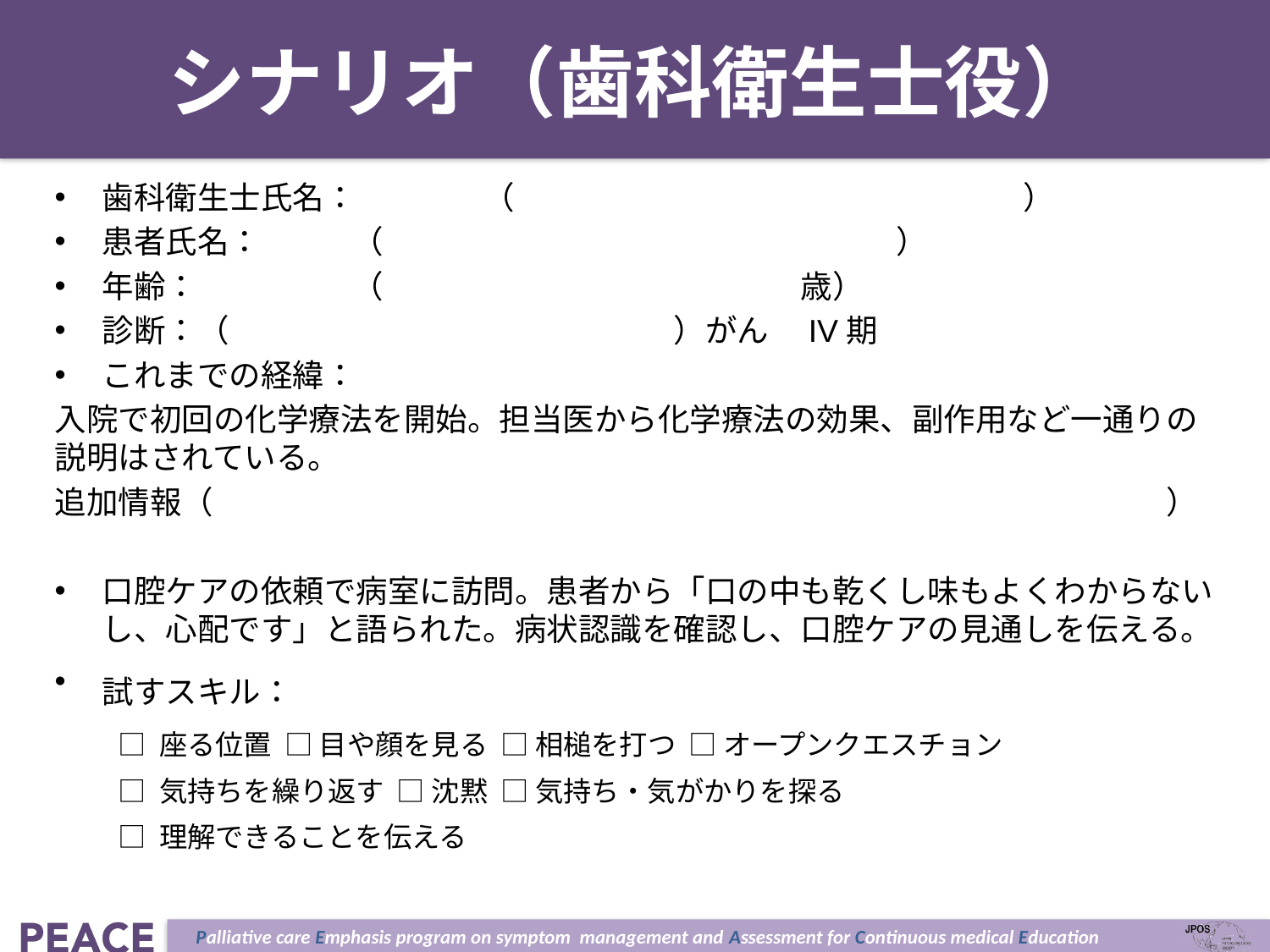

# シナリオ（歯科衛生士役）
歯科衛生士氏名：	（		　　　　　　　　　）
患者氏名：	（		　　　　　　　　　）
年齢：	（	　　　　　　　　　　歳）
診断：（				　　）がん　IV期
これまでの経緯：
入院で初回の化学療法を開始。担当医から化学療法の効果、副作用など一通りの説明はされている。
追加情報（　　　　　　　　　　　　　　　　　　　　　　　　　　　　　　）

口腔ケアの依頼で病室に訪問。患者から「口の中も乾くし味もよくわからないし、心配です」と語られた。病状認識を確認し、口腔ケアの見通しを伝える。
試すスキル：
□ 座る位置  □ 目や顔を見る  □ 相槌を打つ  □ オープンクエスチョン
□ 気持ちを繰り返す  □ 沈黙  □ 気持ち・気がかりを探る
□ 理解できることを伝える